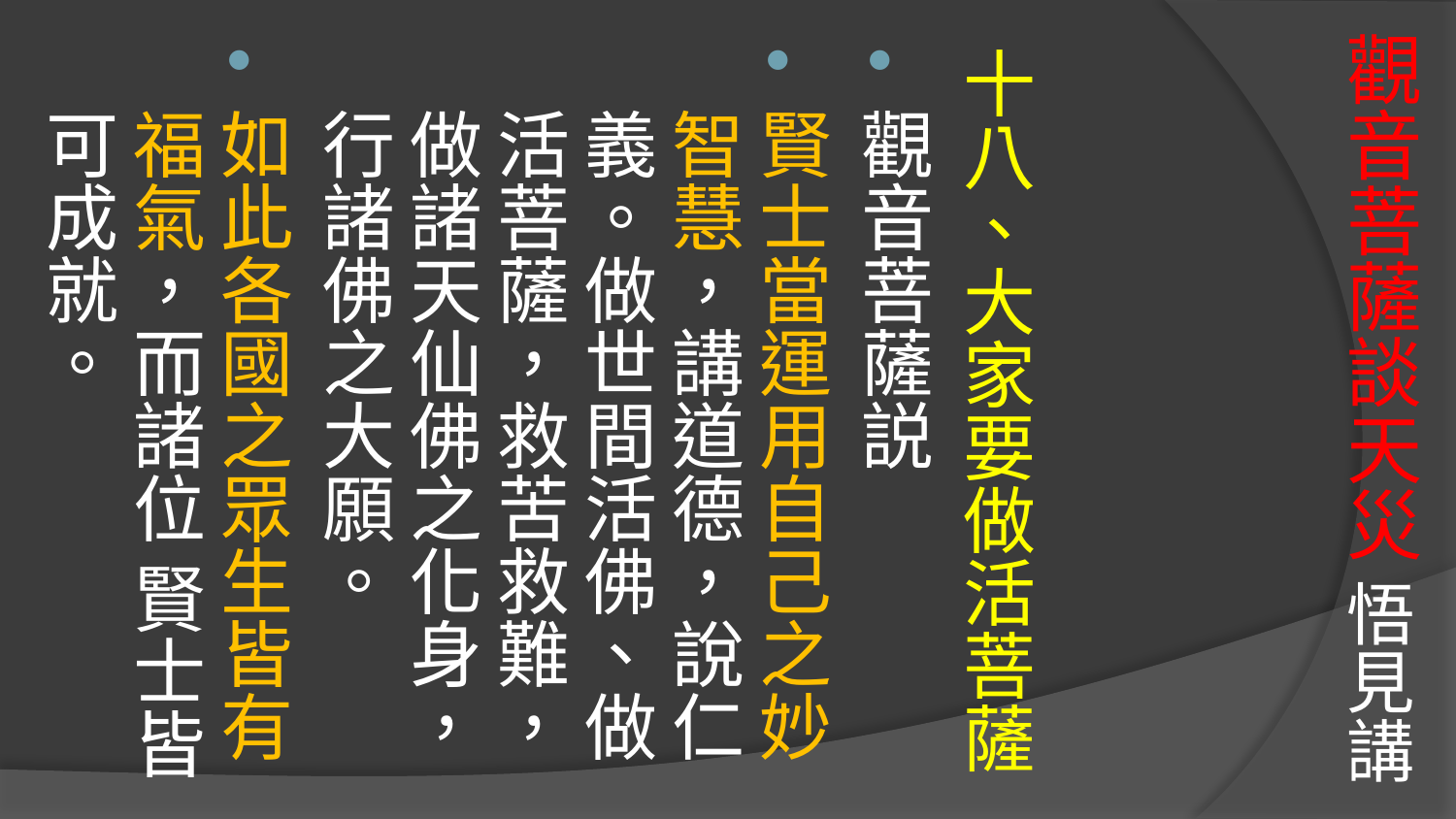

# 觀音菩薩談天災 悟見講
十八、大家要做活菩薩
觀音菩薩説
賢士當運用自己之妙智慧，講道德，說仁義。做世間活佛、做活菩薩，救苦救難，做諸天仙佛之化身，行諸佛之大願。
如此各國之眾生皆有福氣，而諸位 賢士皆可成就。